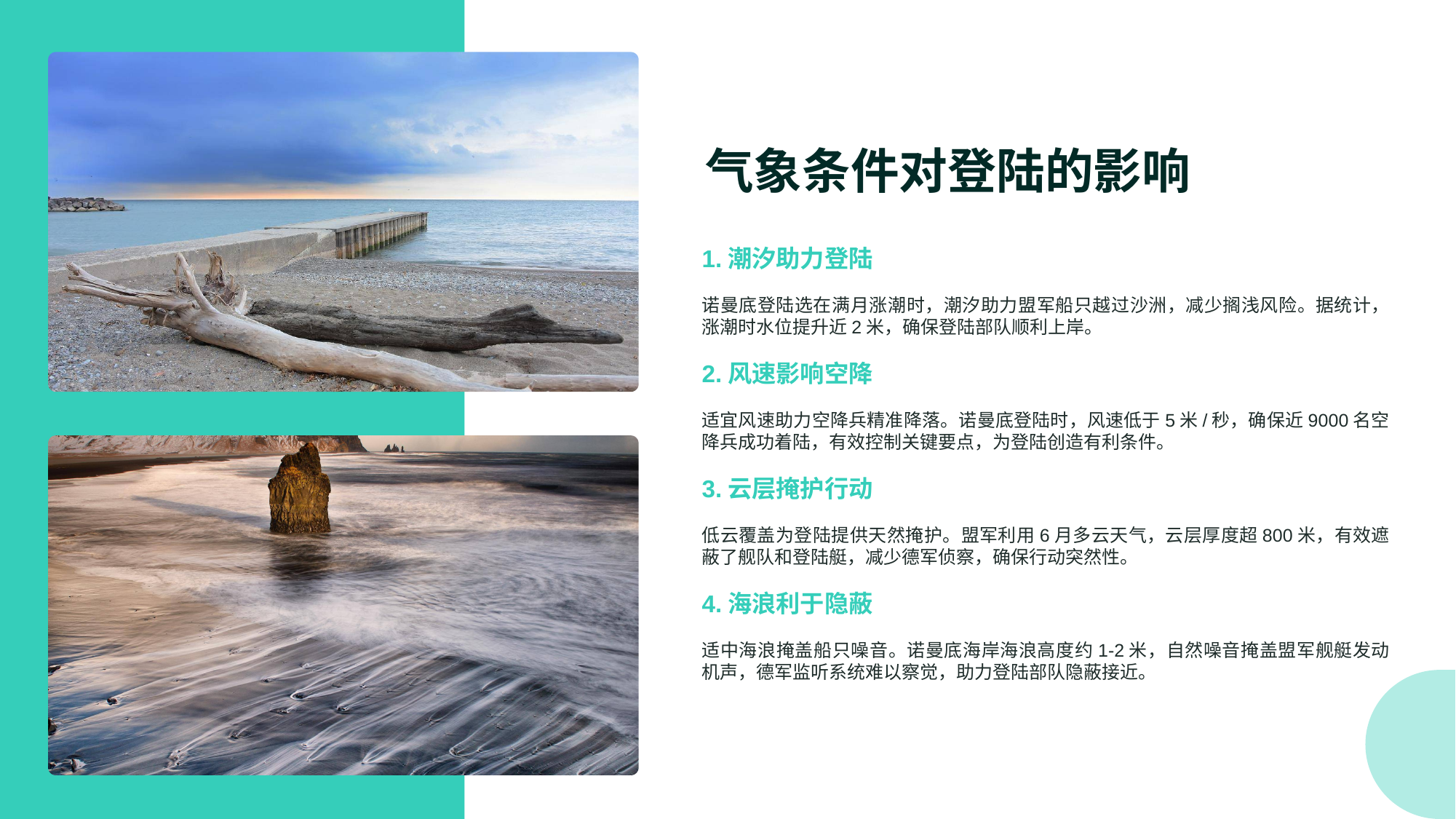

气象条件对登陆的影响

1.潮汐助力登陆
诺曼底登陆选在满月涨潮时，潮汐助力盟军船只越过沙洲，减少搁浅风险。据统计，涨潮时水位提升近2米，确保登陆部队顺利上岸。
2.风速影响空降
适宜风速助力空降兵精准降落。诺曼底登陆时，风速低于5米/秒，确保近9000名空降兵成功着陆，有效控制关键要点，为登陆创造有利条件。
3.云层掩护行动
低云覆盖为登陆提供天然掩护。盟军利用6月多云天气，云层厚度超800米，有效遮蔽了舰队和登陆艇，减少德军侦察，确保行动突然性。
4.海浪利于隐蔽
适中海浪掩盖船只噪音。诺曼底海岸海浪高度约1-2米，自然噪音掩盖盟军舰艇发动机声，德军监听系统难以察觉，助力登陆部队隐蔽接近。